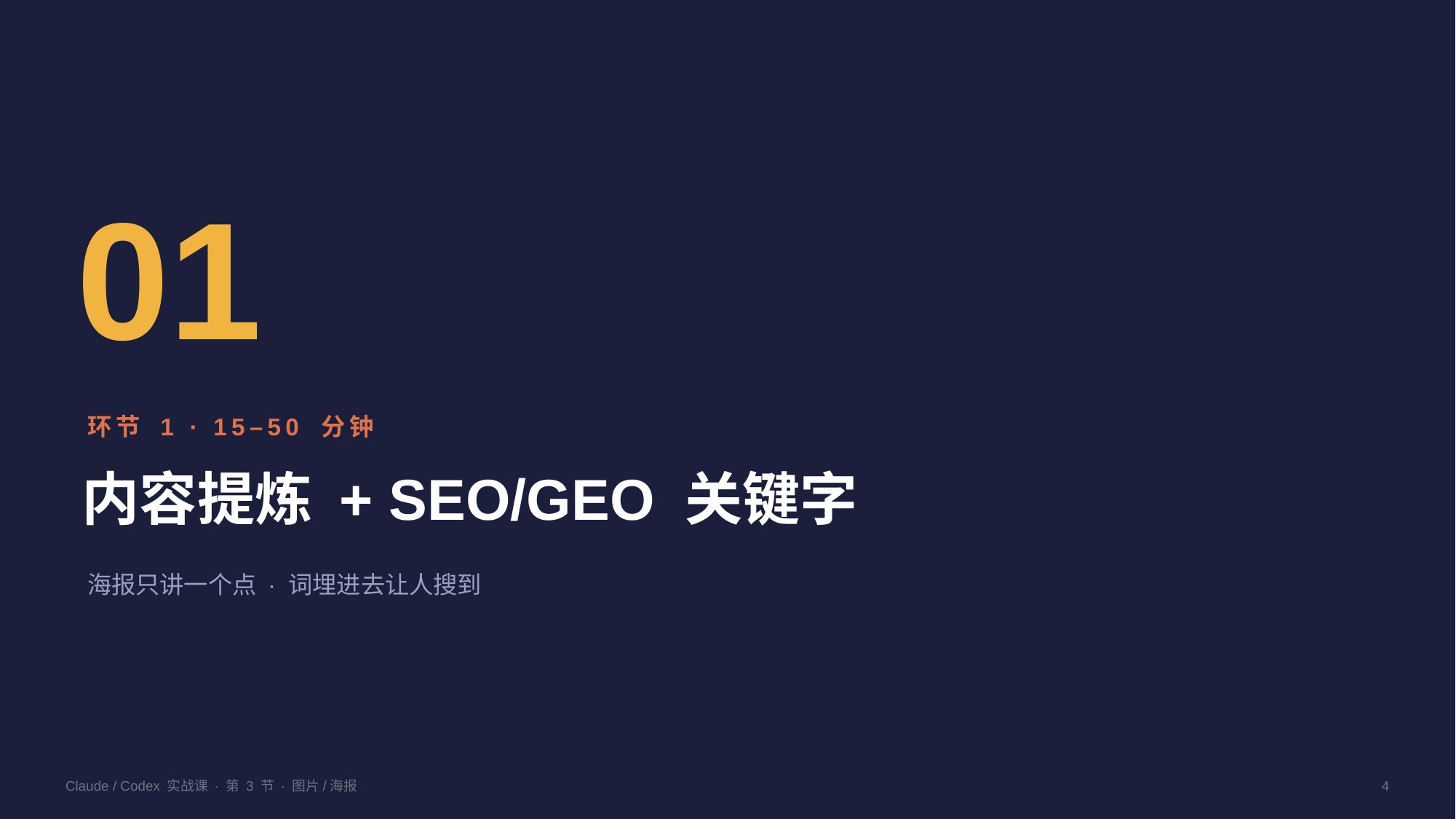

01
环节 1 · 15–50 分钟
内容提炼 + SEO/GEO 关键字
海报只讲一个点 · 词埋进去让人搜到
Claude / Codex 实战课 · 第 3 节 · 图片/海报
4